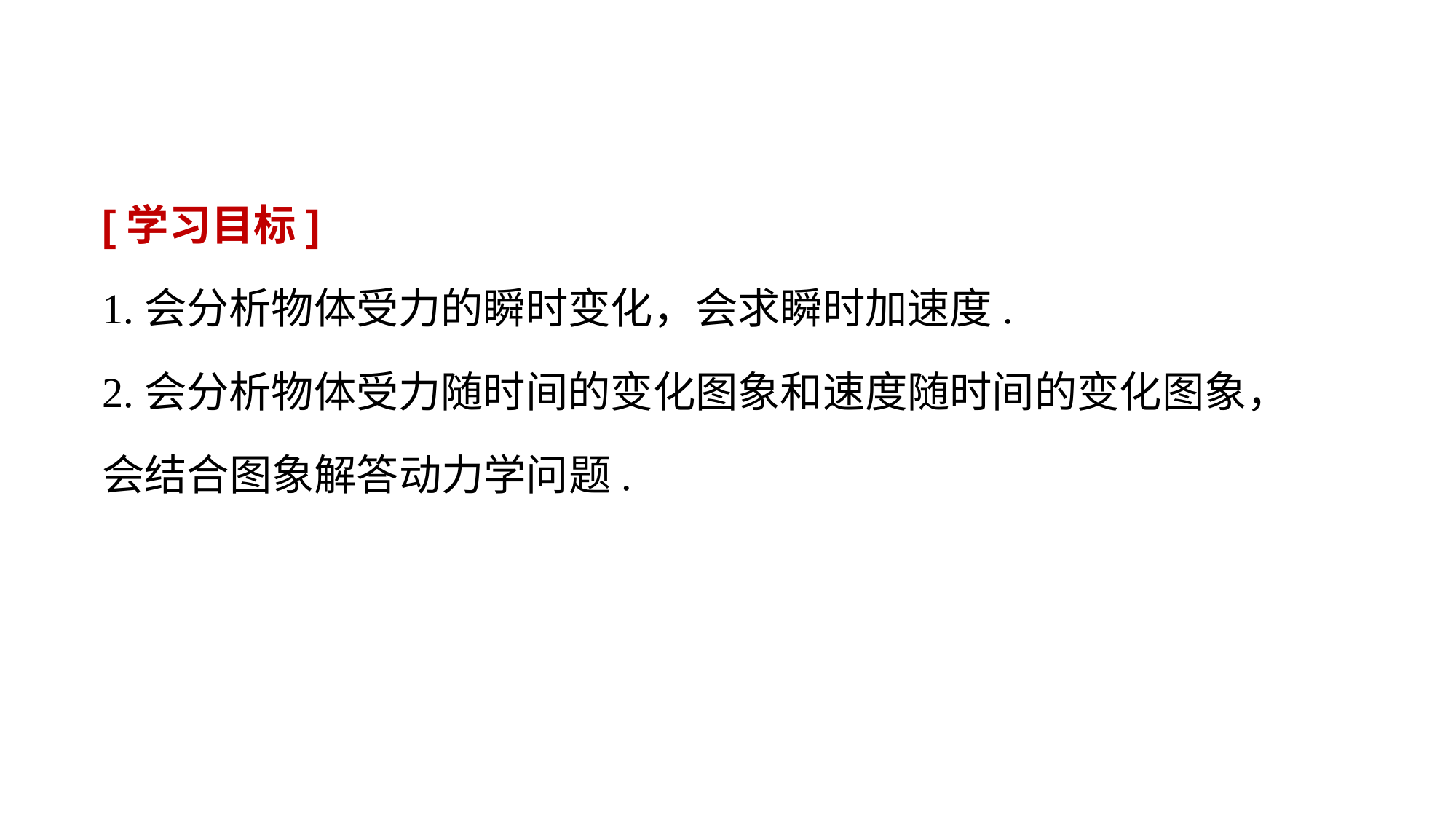

[学习目标]
1.会分析物体受力的瞬时变化，会求瞬时加速度.
2.会分析物体受力随时间的变化图象和速度随时间的变化图象，会结合图象解答动力学问题.